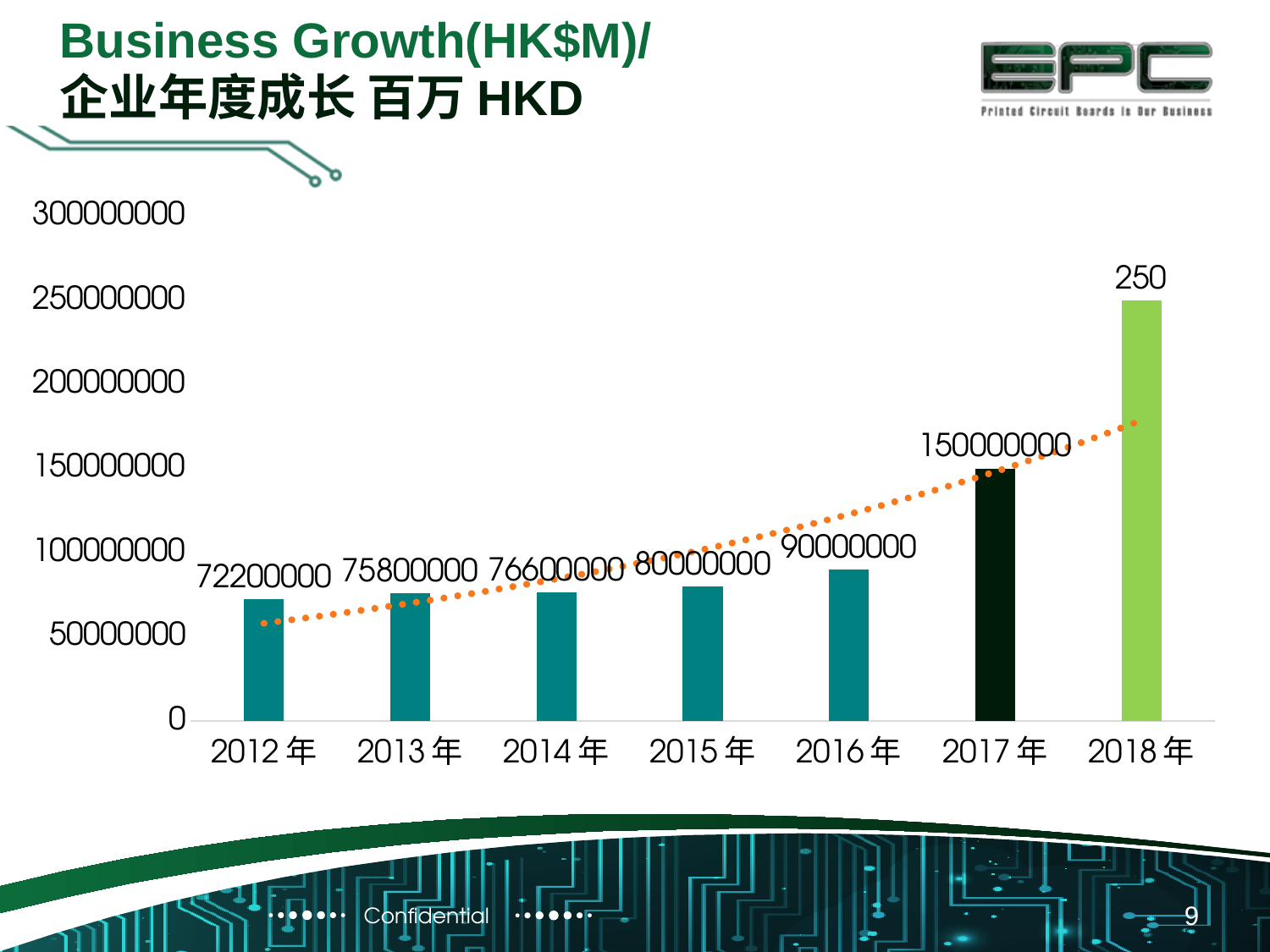

Business Growth(HK$M)/
企业年度成长 百万HKD

### Chart

| Category |  |
|---|---|
| 2012年 | 72200000.0 |
| 2013年 | 75800000.0 |
| 2014年 | 76600000.0 |
| 2015年 | 80000000.0 |
| 2016年 | 90000000.0 |
| 2017年 | 150000000.0 |
| 2018年 | 250000000.0 |